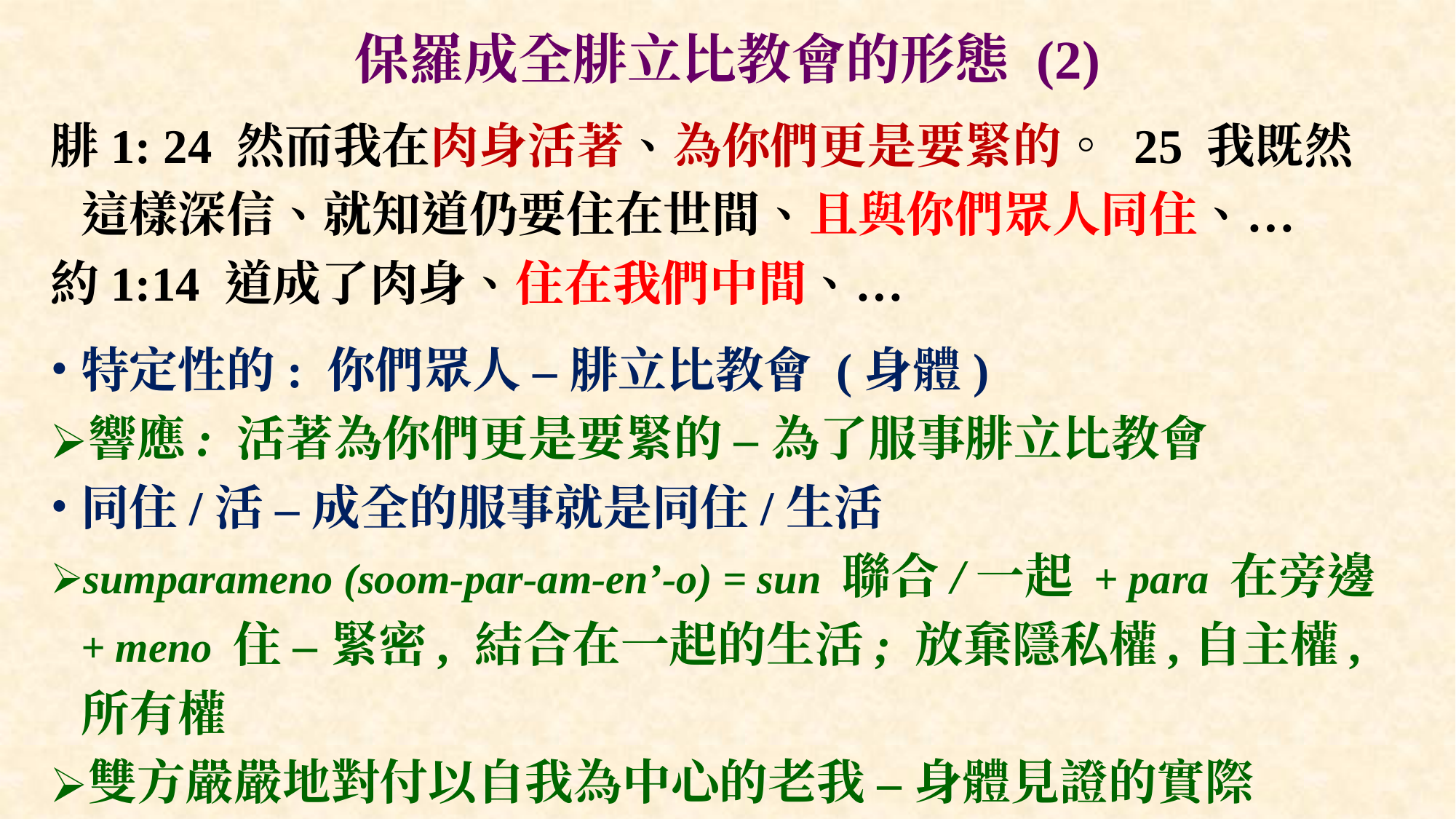

# 保羅成全腓立比教會的形態 (2)
腓1: 24 然而我在肉身活著、為你們更是要緊的。 25 我既然這樣深信、就知道仍要住在世間、且與你們眾人同住、…
約1:14 道成了肉身、住在我們中間、…
特定性的: 你們眾人 – 腓立比教會 (身體)
響應: 活著為你們更是要緊的 – 為了服事腓立比教會
同住/活 – 成全的服事就是同住/生活
sumparameno (soom-par-am-en’-o) = sun 聯合/一起 + para 在旁邊 + meno 住 – 緊密, 結合在一起的生活; 放棄隱私權,自主權, 所有權
雙方嚴嚴地對付以自我為中心的老我 – 身體見證的實際
響應: 約1:14 : 基督的榜樣 – 住/生活在我們中間